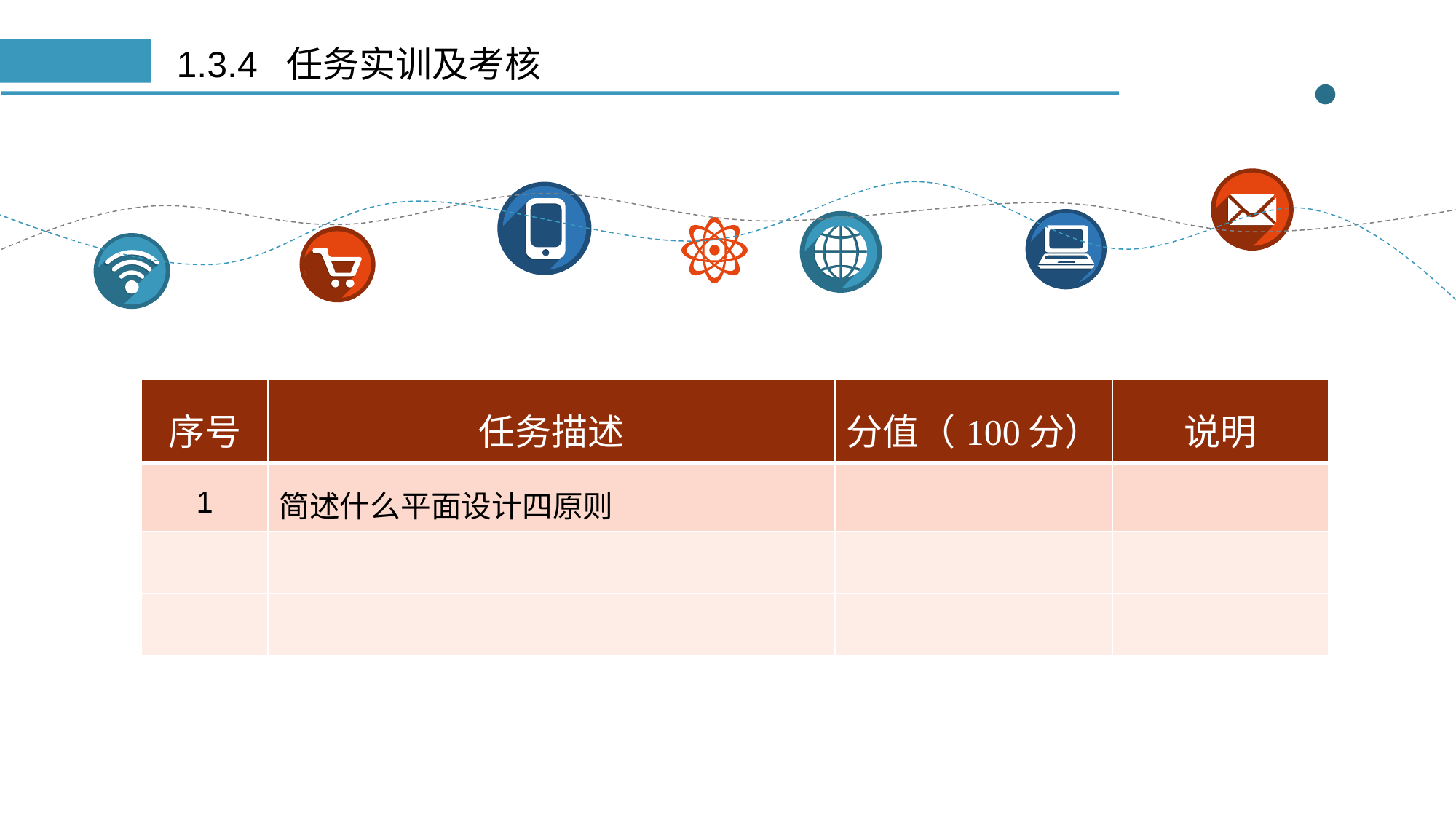

# 1.3.4  任务实训及考核

| 序号 | 任务描述 | 分值（100分） | 说明 |
| --- | --- | --- | --- |
| 1 | 简述什么平面设计四原则 |  |  |
|  |  |  |  |
|  |  |  |  |